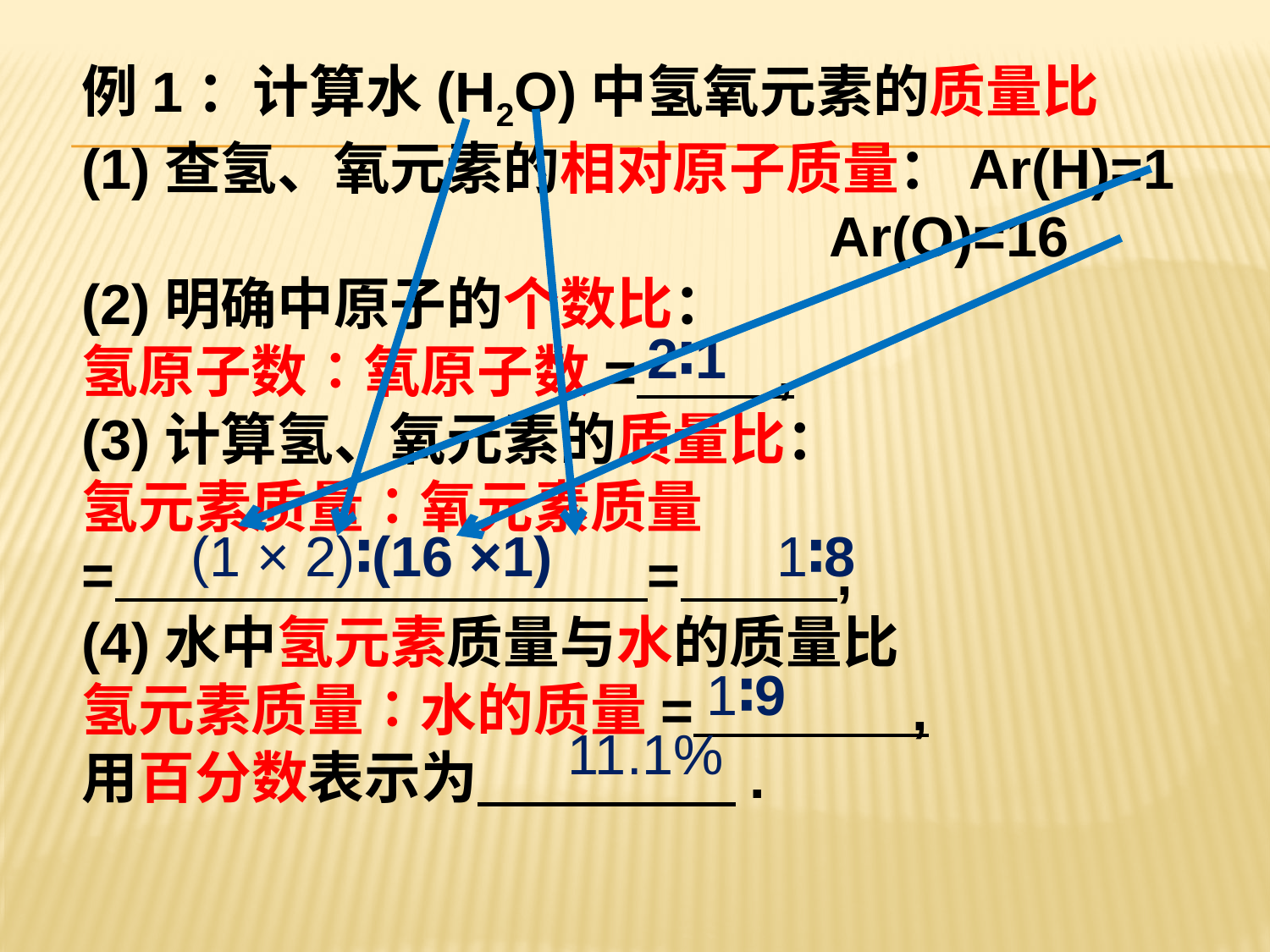

例1：计算水(H2O)中氢氧元素的质量比
(1)查氢、氧元素的相对原子质量：Ar(H)=1
                                                Ar(O)=16
(2)明确中原子的个数比：
氢原子数∶氧原子数=         ,
(3)计算氢、氧元素的质量比：
氢元素质量∶氧元素质量
=                                  =          ,
(4)水中氢元素质量与水的质量比
氢元素质量∶水的质量=              ,
用百分数表示为                    .
# 2∶1
(1 × 2)∶(16 ×1)
1∶8
1∶9
11.1%